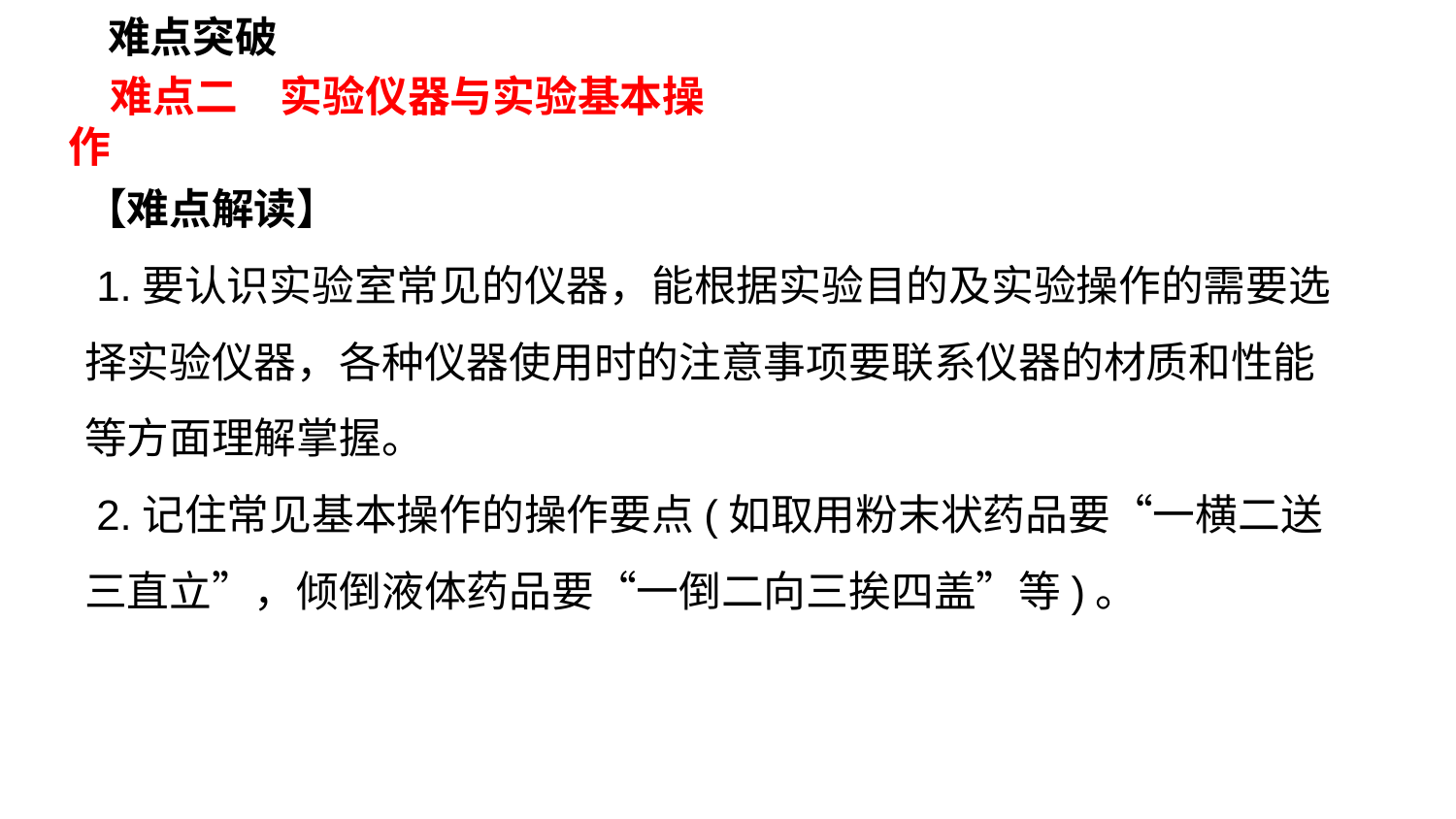

难点突破
难点二　实验仪器与实验基本操作
【难点解读】
 1.要认识实验室常见的仪器，能根据实验目的及实验操作的需要选择实验仪器，各种仪器使用时的注意事项要联系仪器的材质和性能等方面理解掌握。
 2.记住常见基本操作的操作要点(如取用粉末状药品要“一横二送三直立”，倾倒液体药品要“一倒二向三挨四盖”等)。